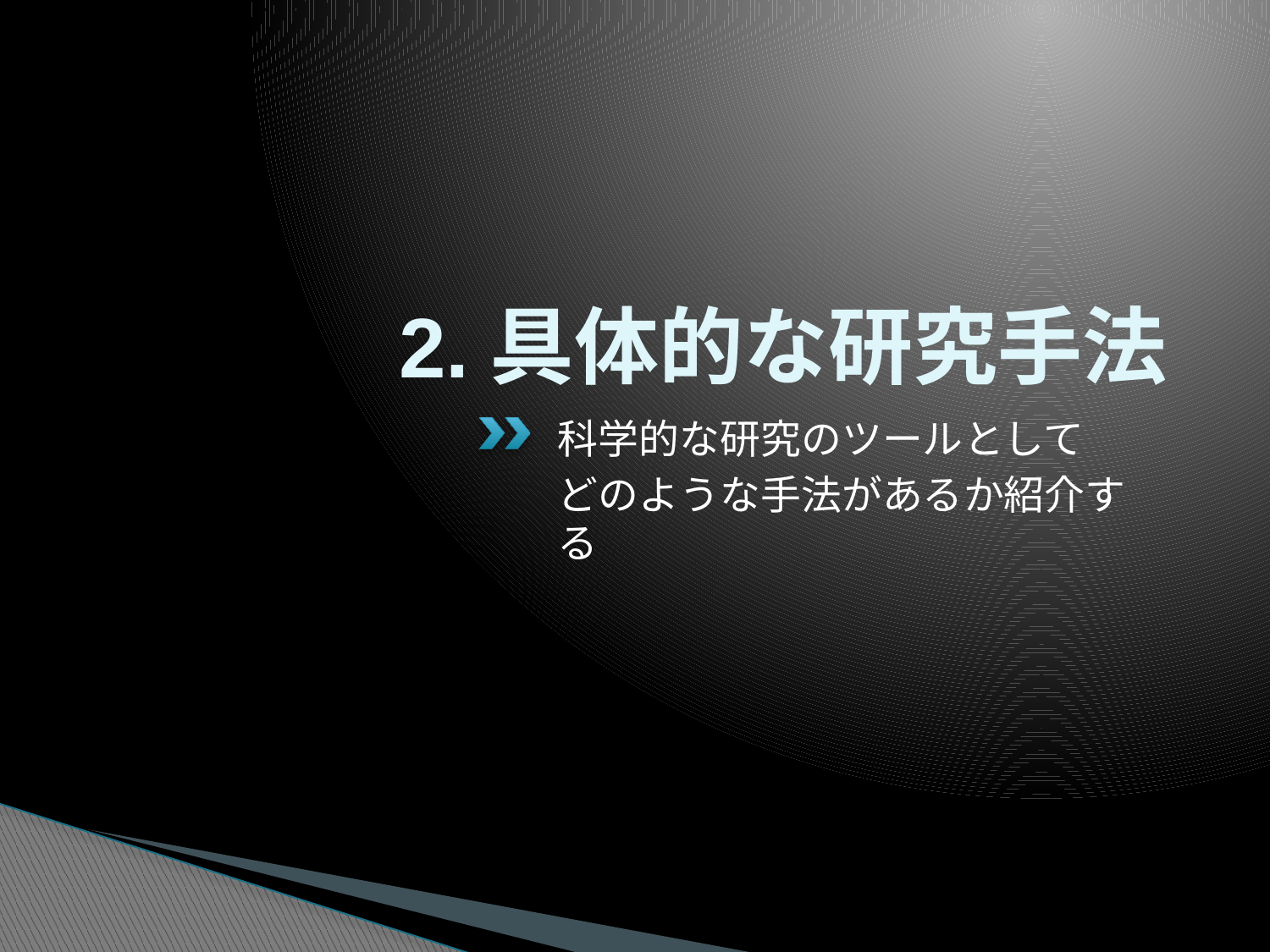

# 2.具体的な研究手法
科学的な研究のツールとして
どのような手法があるか紹介する